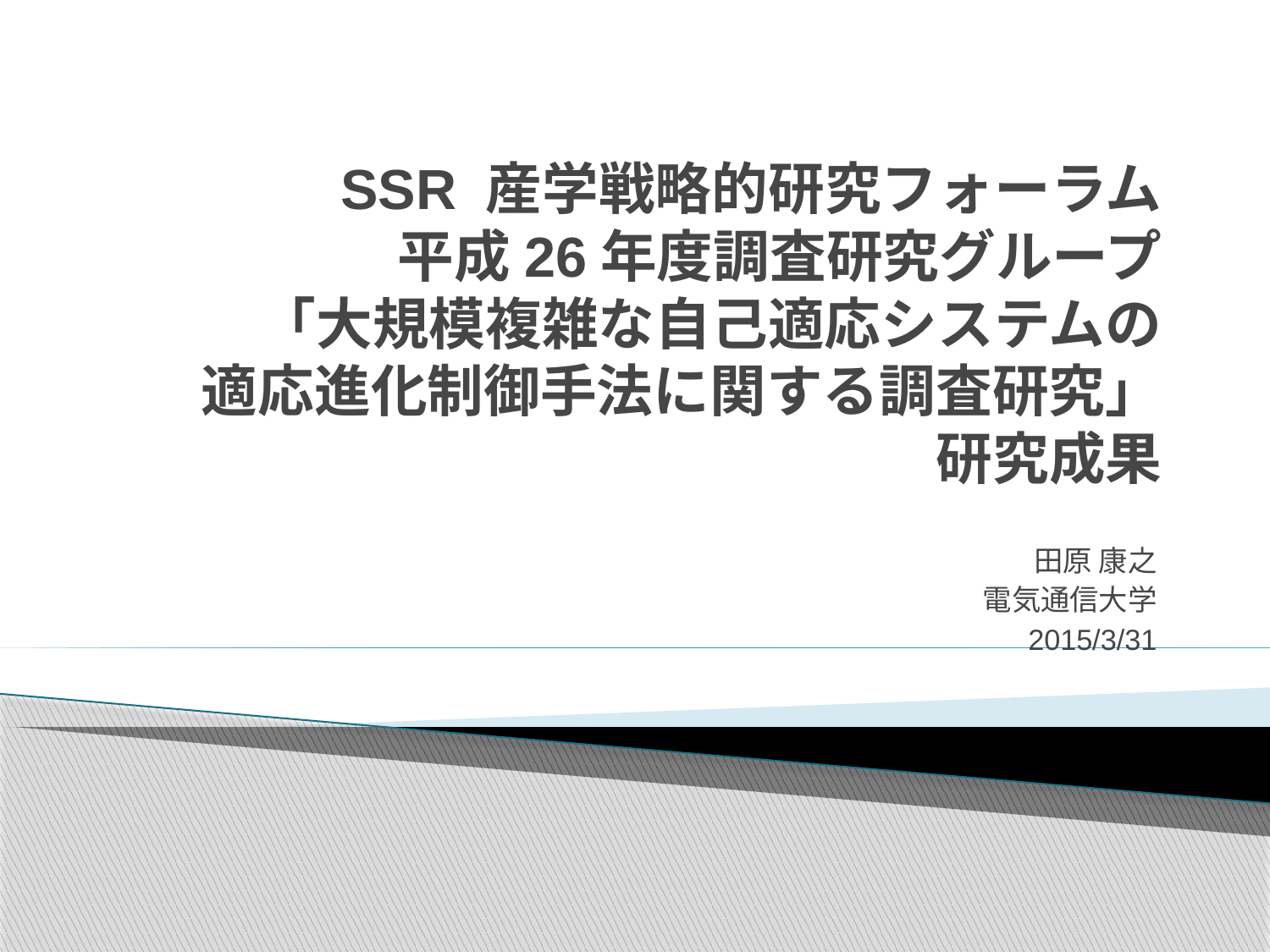

# SSR 産学戦略的研究フォーラム 平成26年度調査研究グループ 「大規模複雑な自己適応システムの 適応進化制御手法に関する調査研究」 研究成果

田原 康之
電気通信大学
2015/3/31